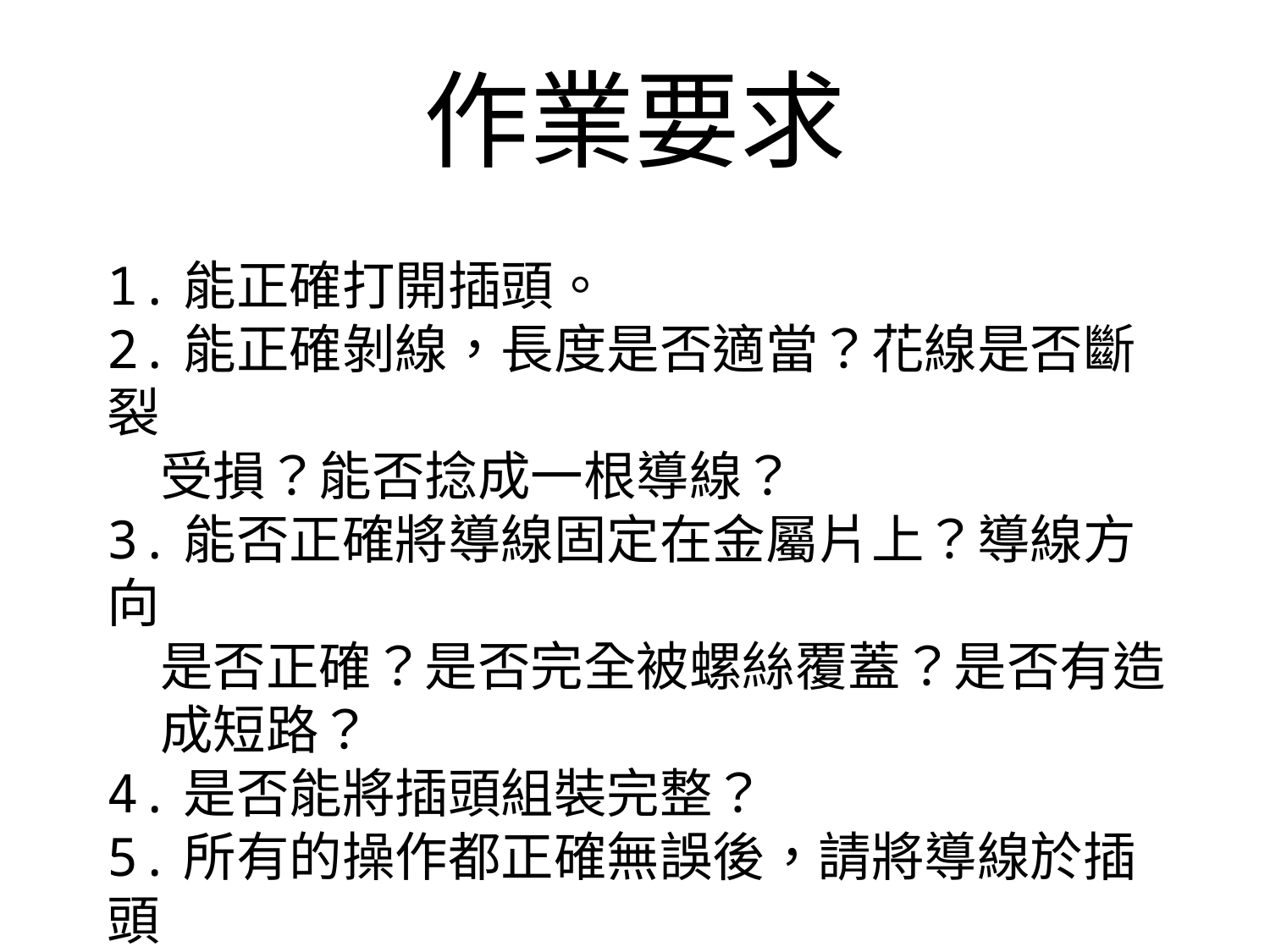

# 作業要求
1.能正確打開插頭。
2.能正確剝線，長度是否適當？花線是否斷裂
　受損？能否捻成一根導線？
3.能否正確將導線固定在金屬片上？導線方向
　是否正確？是否完全被螺絲覆蓋？是否有造
　成短路？
4.是否能將插頭組裝完整？
5.所有的操作都正確無誤後，請將導線於插頭
　根部剪斷，再交由下一位同學練習。
6.最後一位同學請將插頭還原，並交回原處。